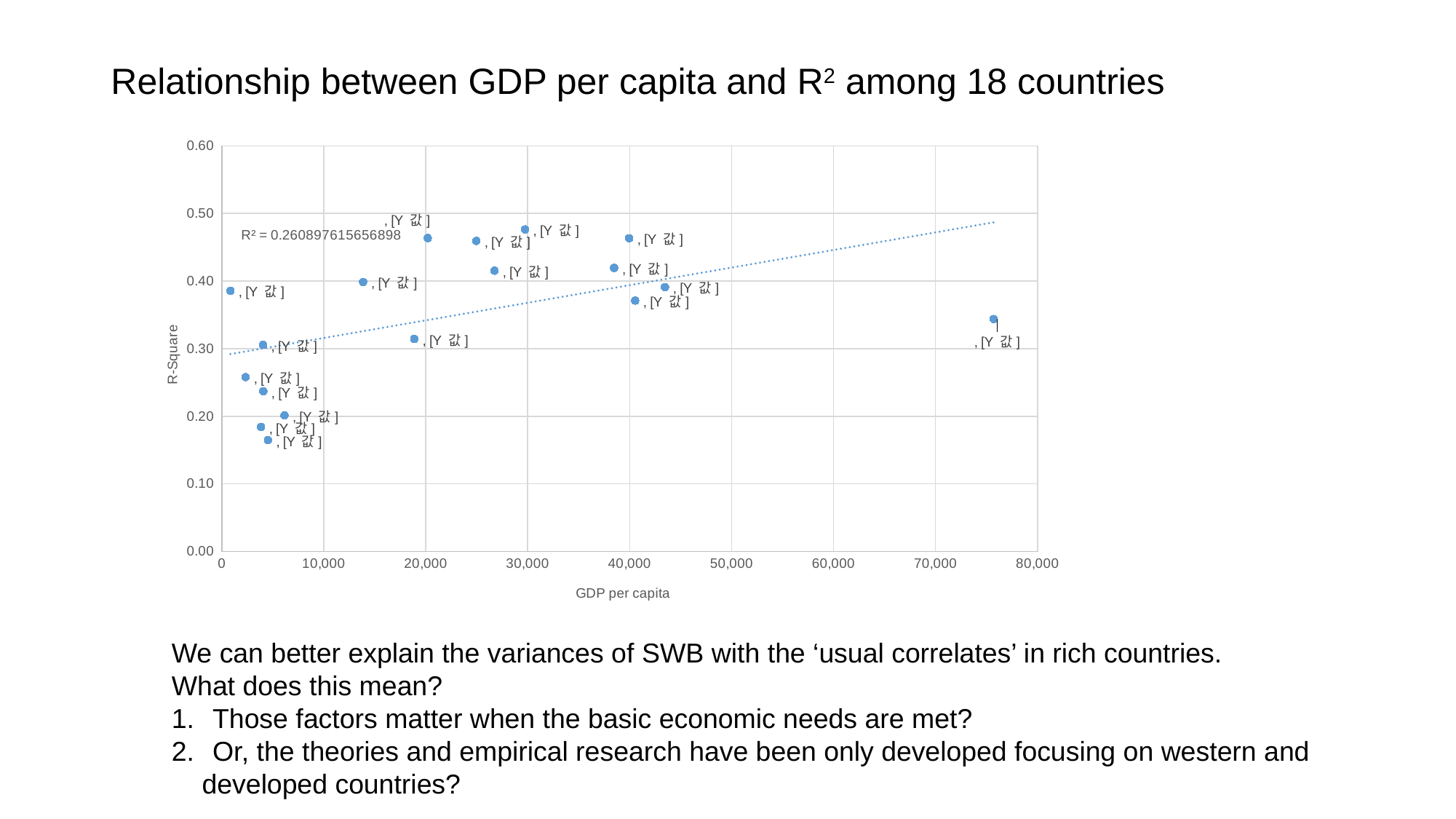

# Relationship between GDP per capita and R2 among 18 countries

### Chart

| Category | R 제곱 |
|---|---|
We can better explain the variances of SWB with the ‘usual correlates’ in rich countries.
What does this mean?
Those factors matter when the basic economic needs are met?
Or, the theories and empirical research have been only developed focusing on western and
    developed countries?